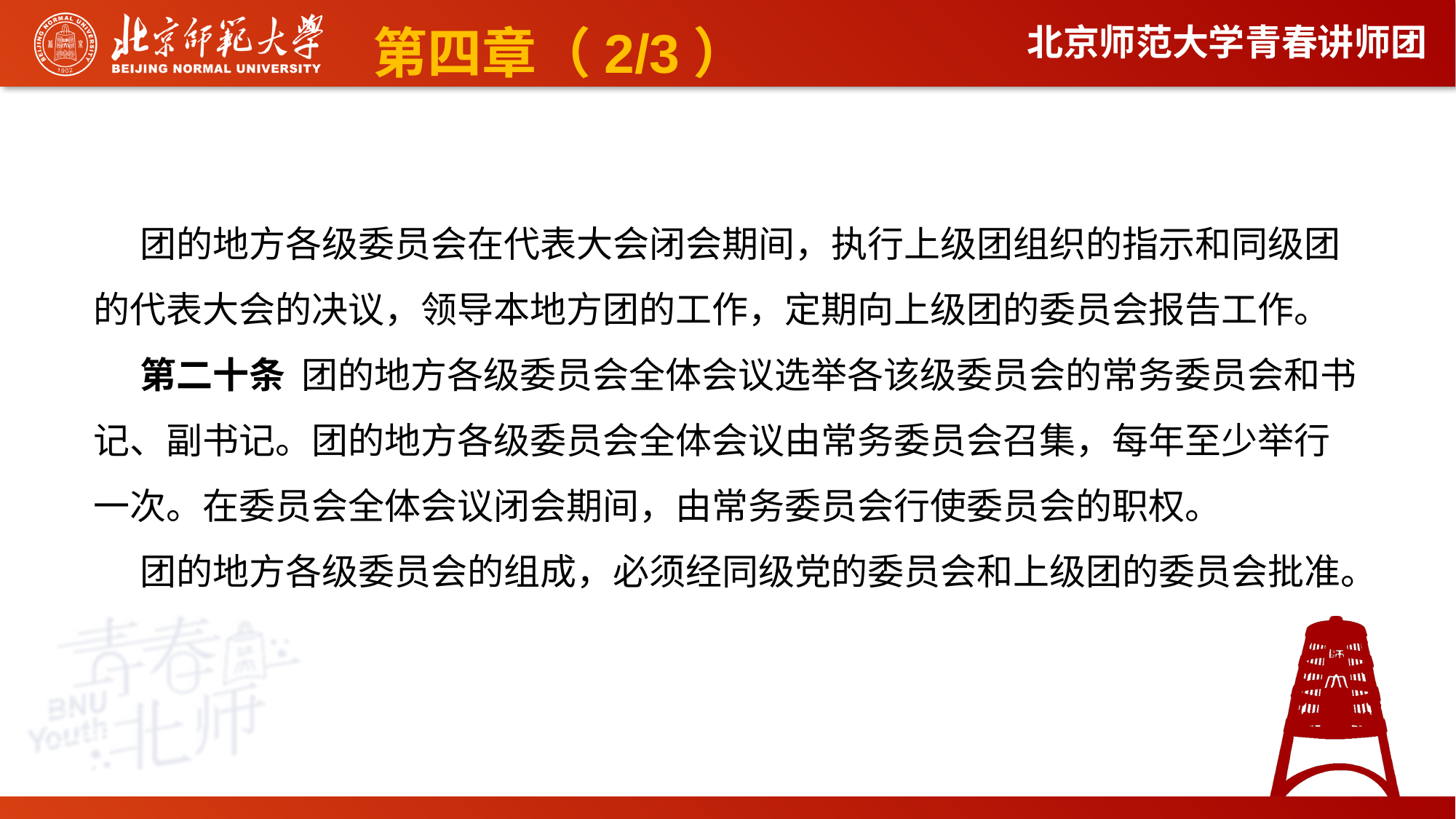

第四章（2/3）

团的地方各级委员会在代表大会闭会期间，执行上级团组织的指示和同级团的代表大会的决议，领导本地方团的工作，定期向上级团的委员会报告工作。
第二十条  团的地方各级委员会全体会议选举各该级委员会的常务委员会和书记、副书记。团的地方各级委员会全体会议由常务委员会召集，每年至少举行一次。在委员会全体会议闭会期间，由常务委员会行使委员会的职权。
团的地方各级委员会的组成，必须经同级党的委员会和上级团的委员会批准。